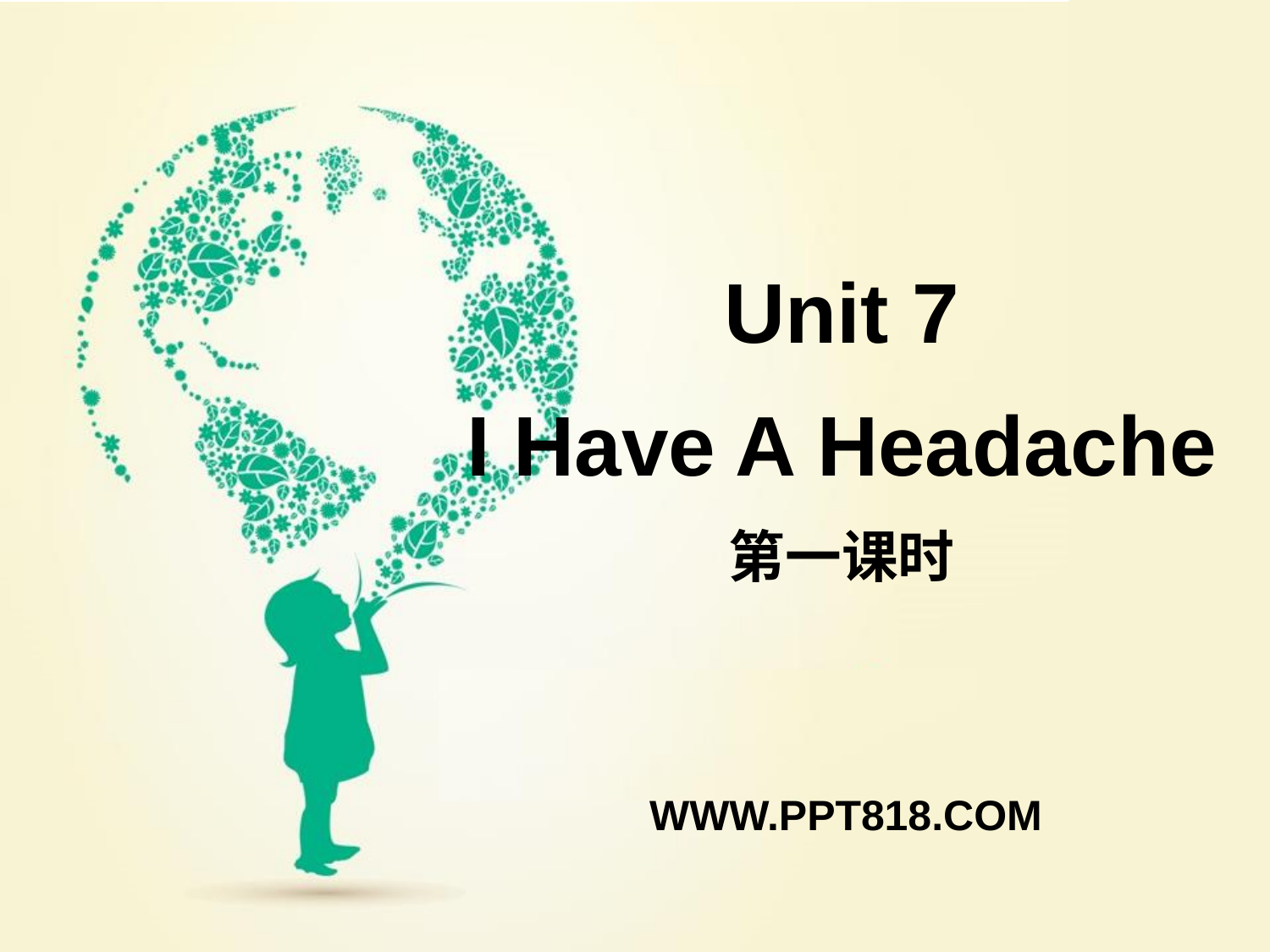

Unit 7
I Have A Headache
第一课时
WWW.PPT818.COM